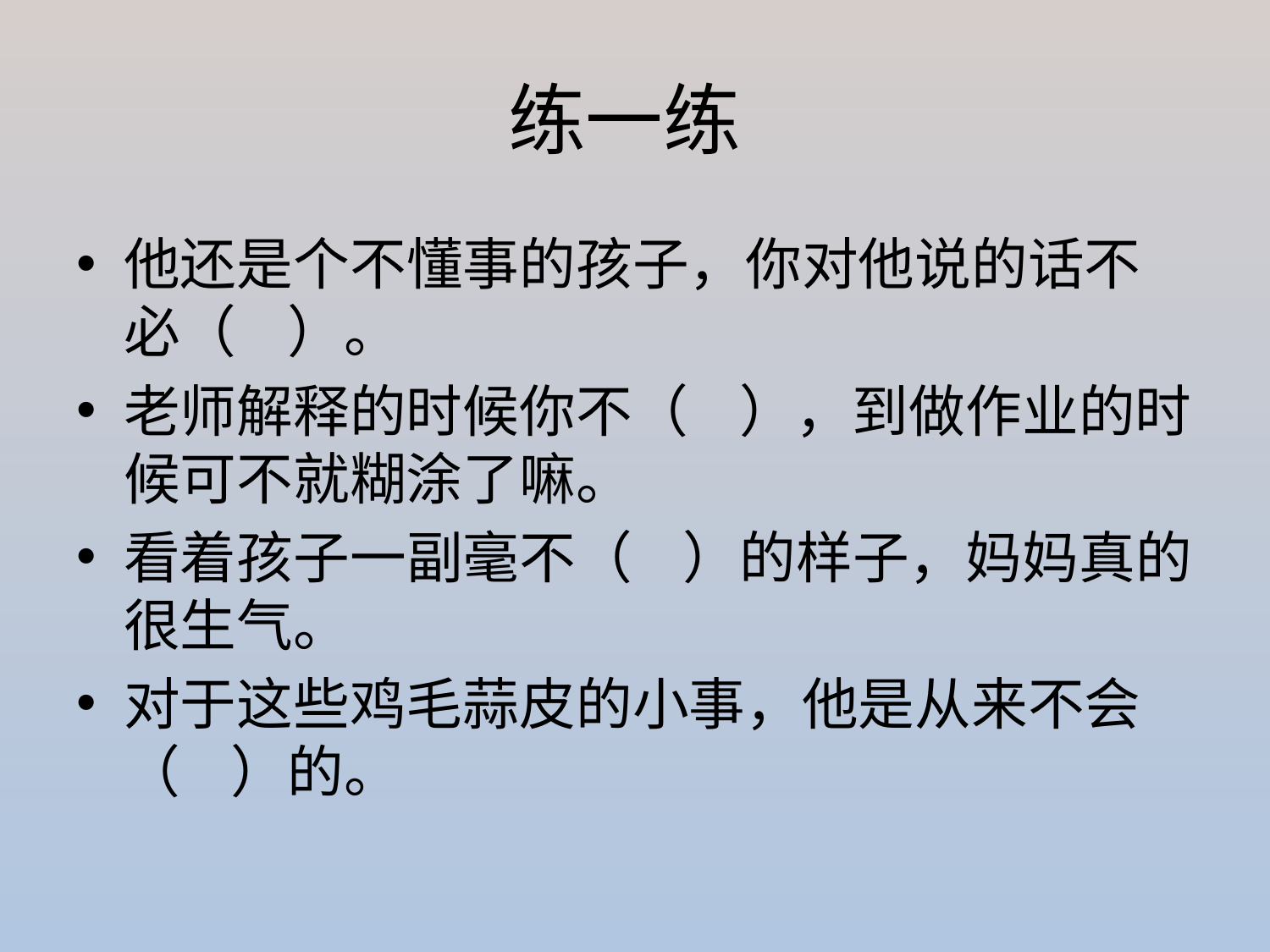

# 练一练
他还是个不懂事的孩子，你对他说的话不必（    ）。
老师解释的时候你不（    ），到做作业的时候可不就糊涂了嘛。
看着孩子一副毫不（    ）的样子，妈妈真的很生气。
对于这些鸡毛蒜皮的小事，他是从来不会（    ）的。